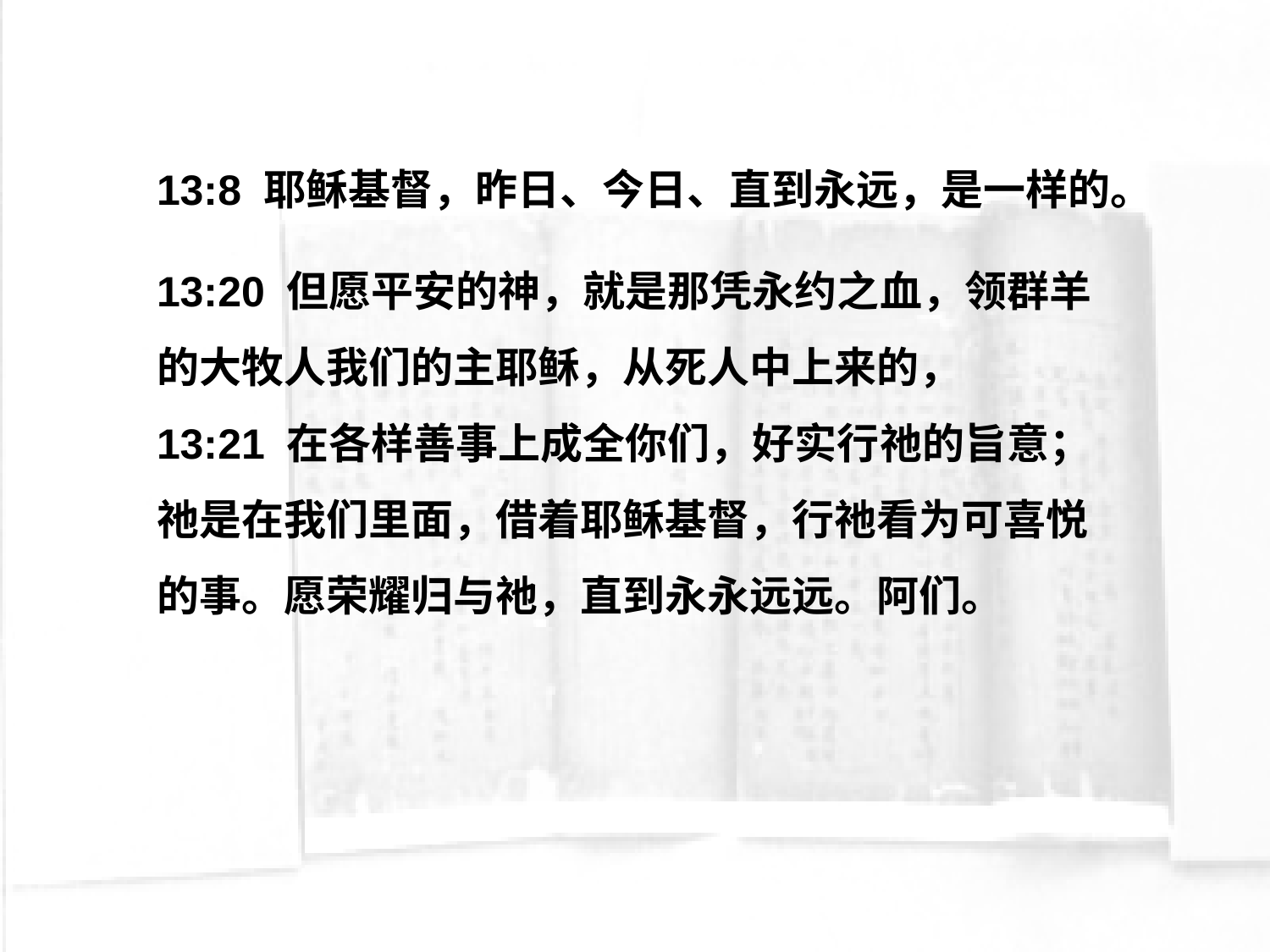

13:8 耶稣基督，昨日、今日、直到永远，是一样的。
13:20 但愿平安的神，就是那凭永约之血，领群羊的大牧人我们的主耶稣，从死人中上来的，
13:21 在各样善事上成全你们，好实行祂的旨意；祂是在我们里面，借着耶稣基督，行祂看为可喜悦的事。愿荣耀归与祂，直到永永远远。阿们。